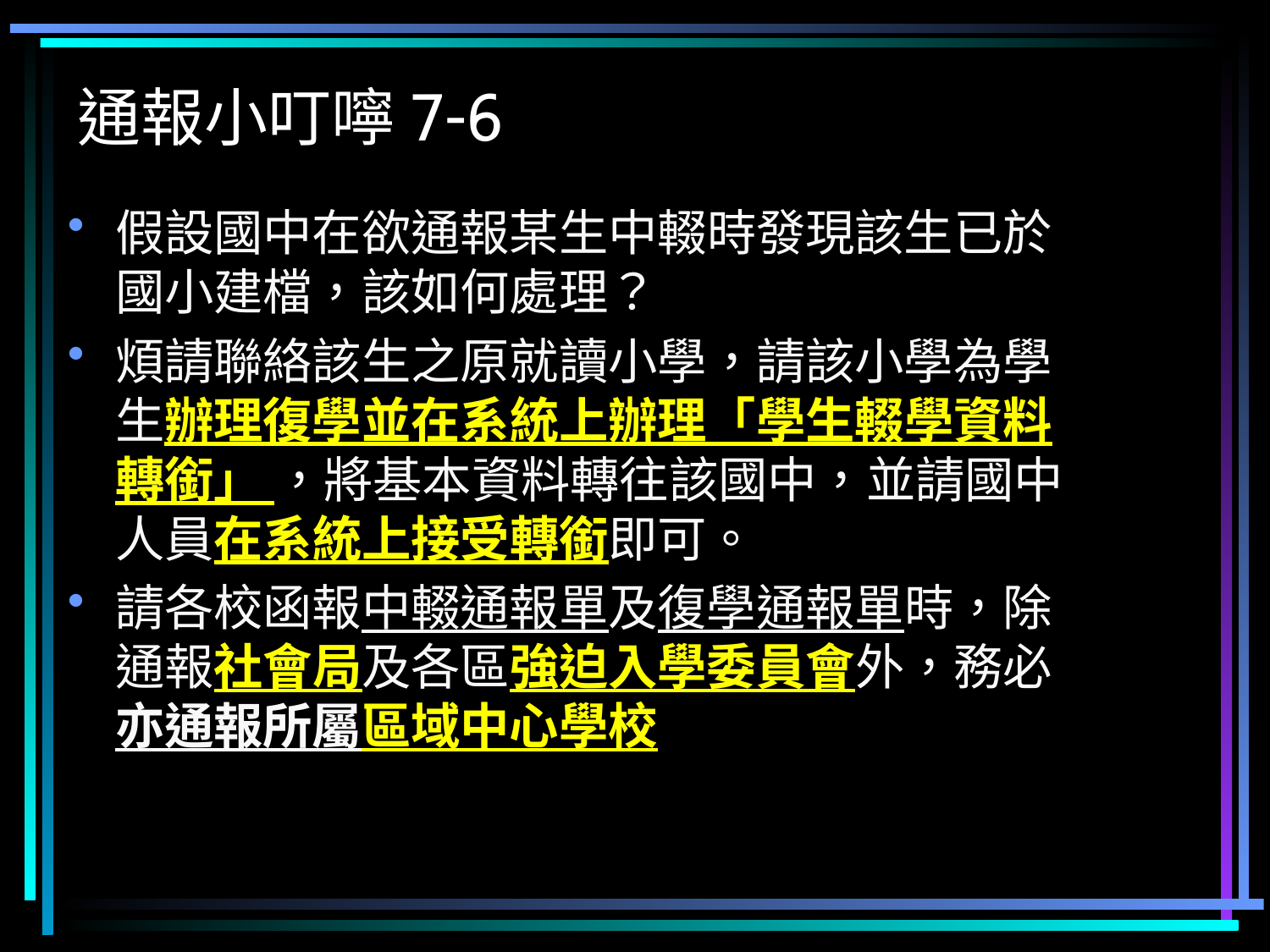

通報小叮嚀7-6

假設國中在欲通報某生中輟時發現該生已於國小建檔，該如何處理？
煩請聯絡該生之原就讀小學，請該小學為學生辦理復學並在系統上辦理「學生輟學資料轉銜」 ，將基本資料轉往該國中，並請國中人員在系統上接受轉銜即可。
請各校函報中輟通報單及復學通報單時，除通報社會局及各區強迫入學委員會外，務必亦通報所屬區域中心學校